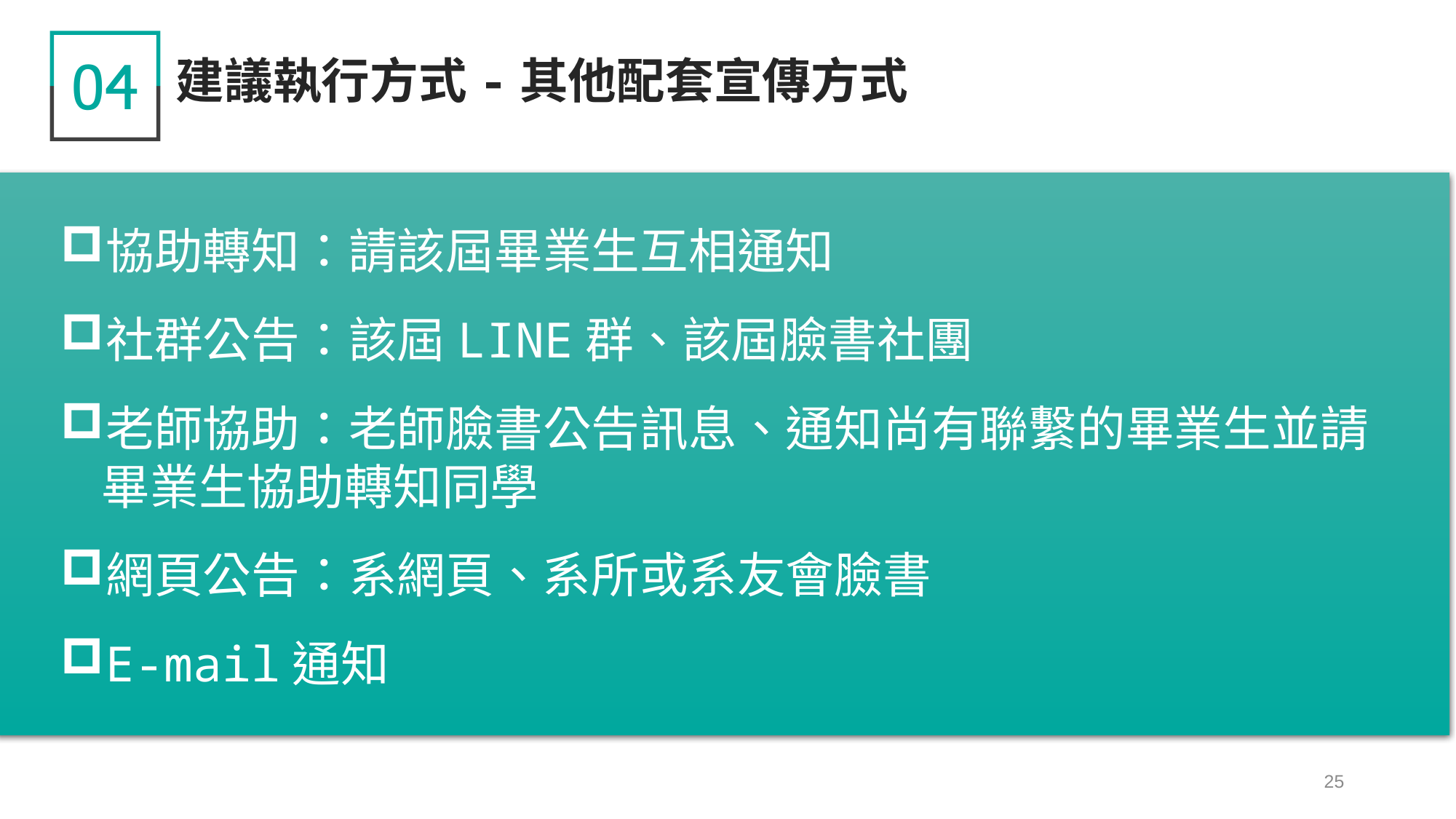

04
建議執行方式-其他配套宣傳方式

協助轉知：請該屆畢業生互相通知
社群公告：該屆LINE群、該屆臉書社團
老師協助：老師臉書公告訊息、通知尚有聯繫的畢業生並請畢業生協助轉知同學
網頁公告：系網頁、系所或系友會臉書
E-mail通知
25